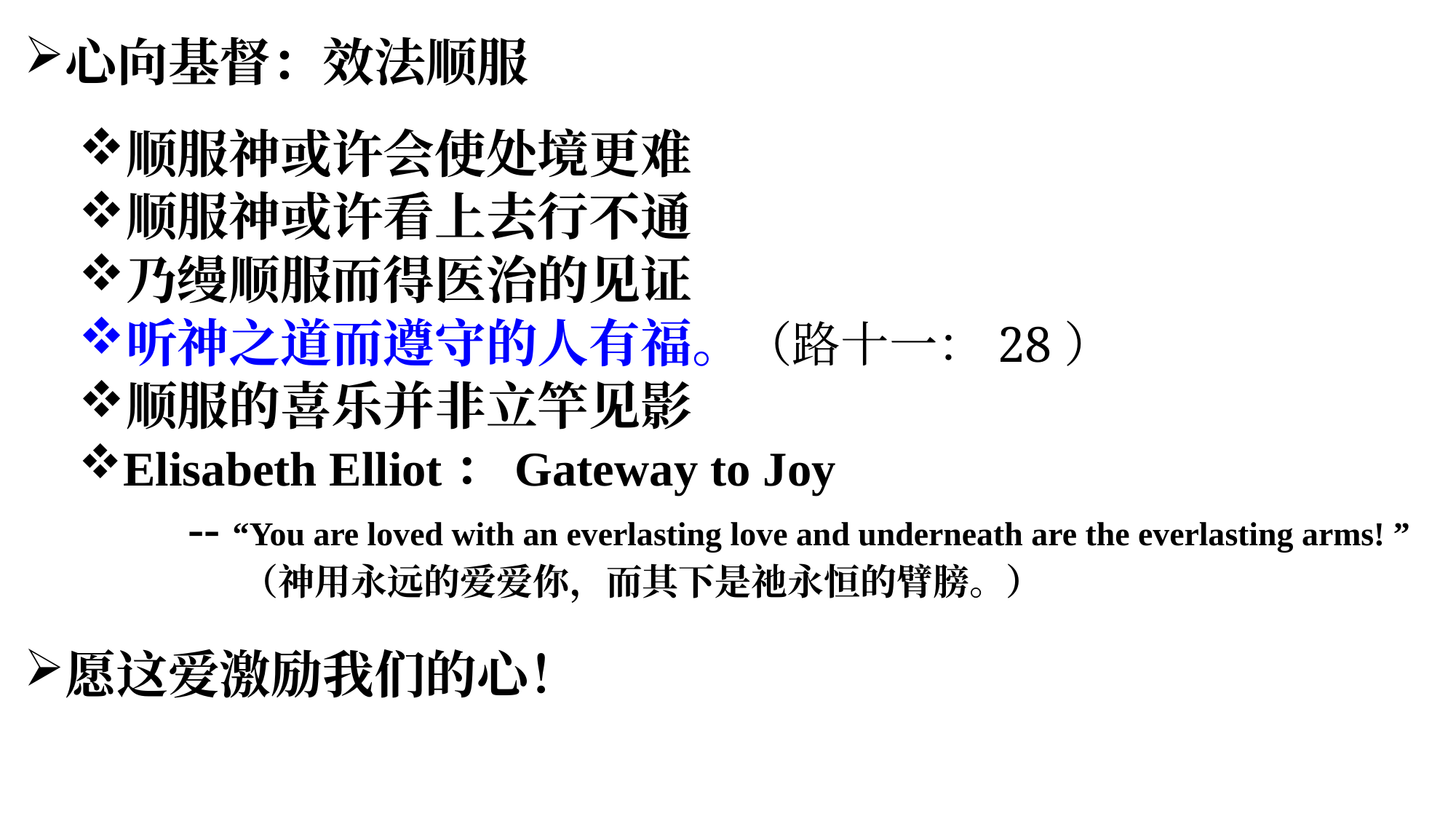

心向基督：效法顺服

顺服神或许会使处境更难
顺服神或许看上去行不通
乃缦顺服而得医治的见证
听神之道而遵守的人有福。（路十一：28）
顺服的喜乐并非立竿见影
Elisabeth Elliot：Gateway to Joy
	-- “You are loved with an everlasting love and underneath are the everlasting arms! ”
	     （神用永远的爱爱你，而其下是祂永恒的臂膀。）

愿这爱激励我们的心！